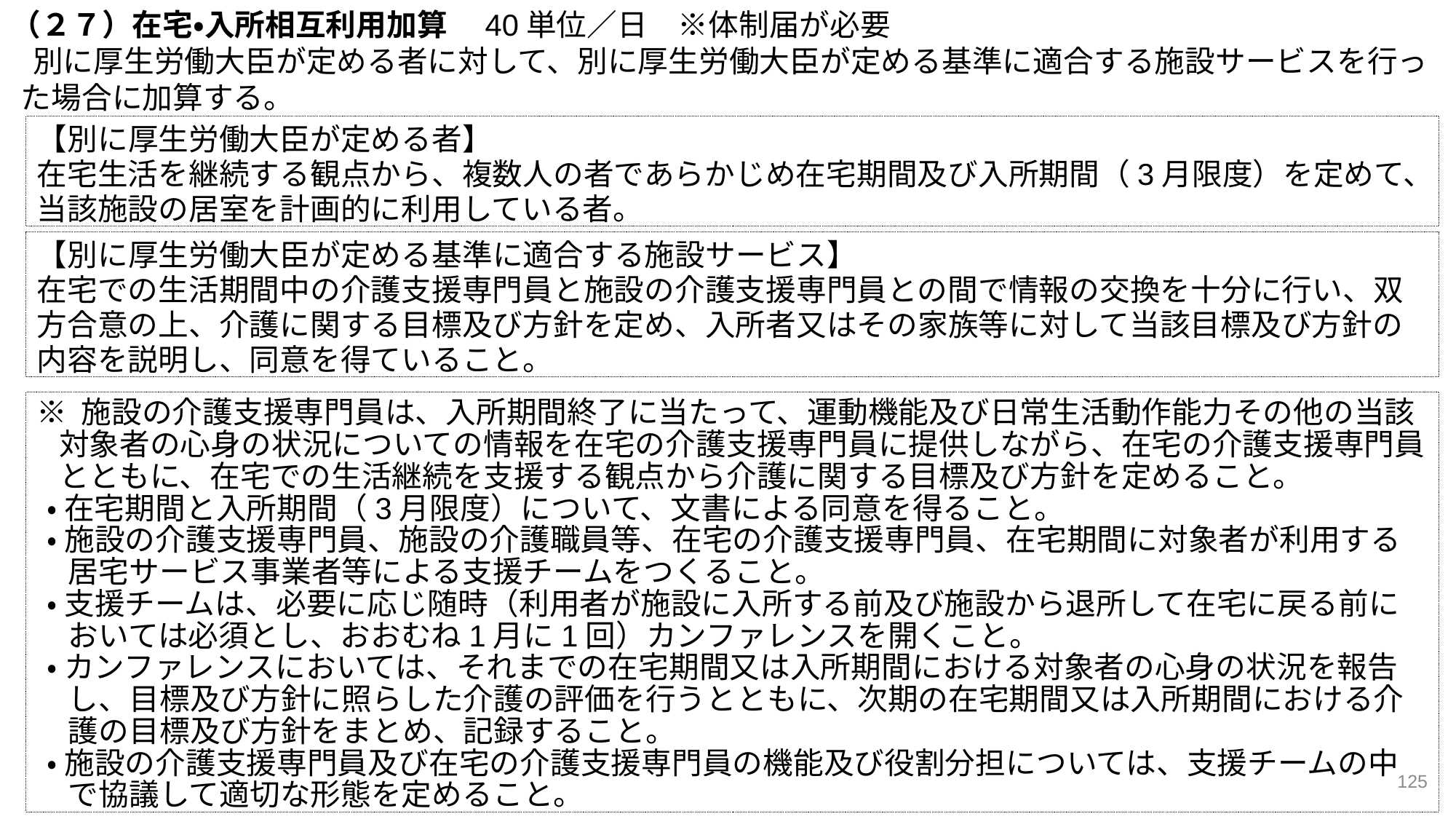

（２７）在宅・入所相互利用加算　40単位／日　※体制届が必要
別に厚生労働大臣が定める者に対して、別に厚生労働大臣が定める基準に適合する施設サービスを行った場合に加算する。
【別に厚生労働大臣が定める者】
在宅生活を継続する観点から、複数人の者であらかじめ在宅期間及び入所期間（3月限度）を定めて、当該施設の居室を計画的に利用している者。
【別に厚生労働大臣が定める基準に適合する施設サービス】
在宅での生活期間中の介護支援専門員と施設の介護支援専門員との間で情報の交換を十分に行い、双方合意の上、介護に関する目標及び方針を定め、入所者又はその家族等に対して当該目標及び方針の内容を説明し、同意を得ていること。
※ 施設の介護支援専門員は、入所期間終了に当たって、運動機能及び日常生活動作能力その他の当該対象者の心身の状況についての情報を在宅の介護支援専門員に提供しながら、在宅の介護支援専門員とともに、在宅での生活継続を支援する観点から介護に関する目標及び方針を定めること。
・ 在宅期間と入所期間（3月限度）について、文書による同意を得ること。
・ 施設の介護支援専門員、施設の介護職員等、在宅の介護支援専門員、在宅期間に対象者が利用する居宅サービス事業者等による支援チームをつくること。
・ 支援チームは、必要に応じ随時（利用者が施設に入所する前及び施設から退所して在宅に戻る前においては必須とし、おおむね1月に1回）カンファレンスを開くこと。
・ カンファレンスにおいては、それまでの在宅期間又は入所期間における対象者の心身の状況を報告し、目標及び方針に照らした介護の評価を行うとともに、次期の在宅期間又は入所期間における介護の目標及び方針をまとめ、記録すること。
・ 施設の介護支援専門員及び在宅の介護支援専門員の機能及び役割分担については、支援チームの中で協議して適切な形態を定めること。
125